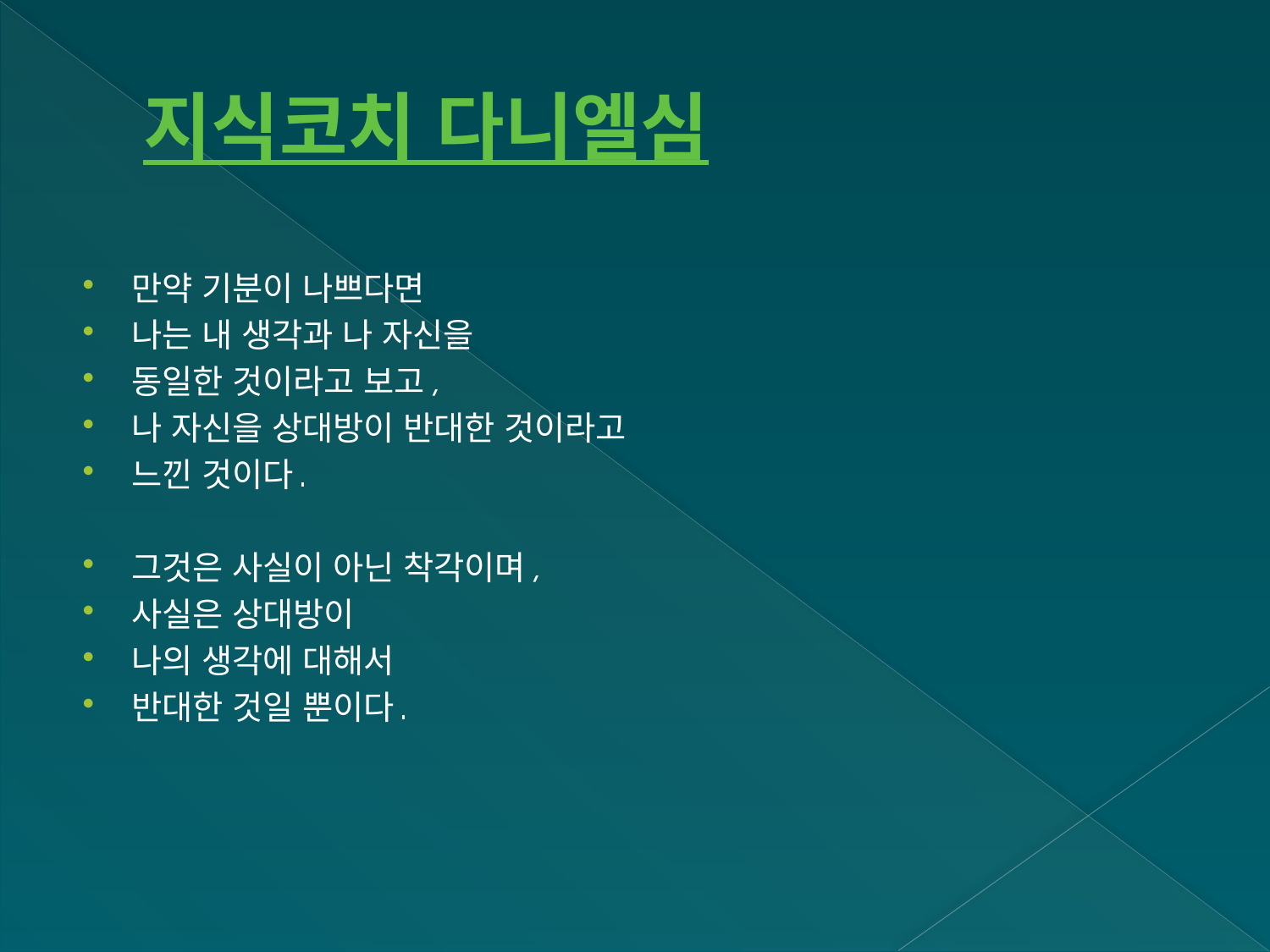

# 지식코치 다니엘심
만약 기분이 나쁘다면
나는 내 생각과 나 자신을
동일한 것이라고 보고,
나 자신을 상대방이 반대한 것이라고
느낀 것이다.

그것은 사실이 아닌 착각이며,
사실은 상대방이
나의 생각에 대해서
반대한 것일 뿐이다.